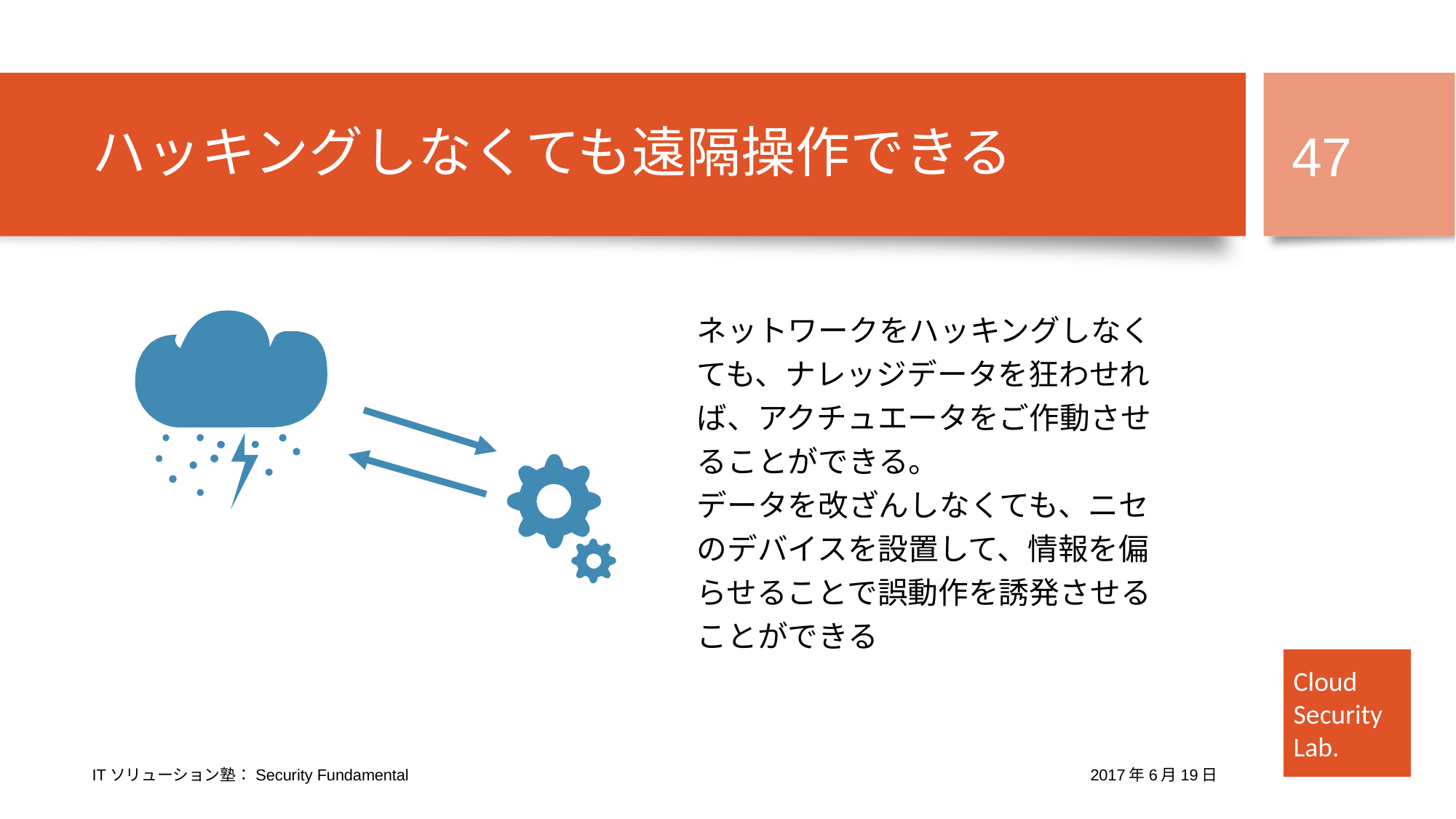

# ハッキングしなくても遠隔操作できる
47
ネットワークをハッキングしなくても、ナレッジデータを狂わせれば、アクチュエータをご作動させることができる。
データを改ざんしなくても、ニセのデバイスを設置して、情報を偏らせることで誤動作を誘発させることができる

2017年6月19日
ITソリューション塾：Security Fundamental